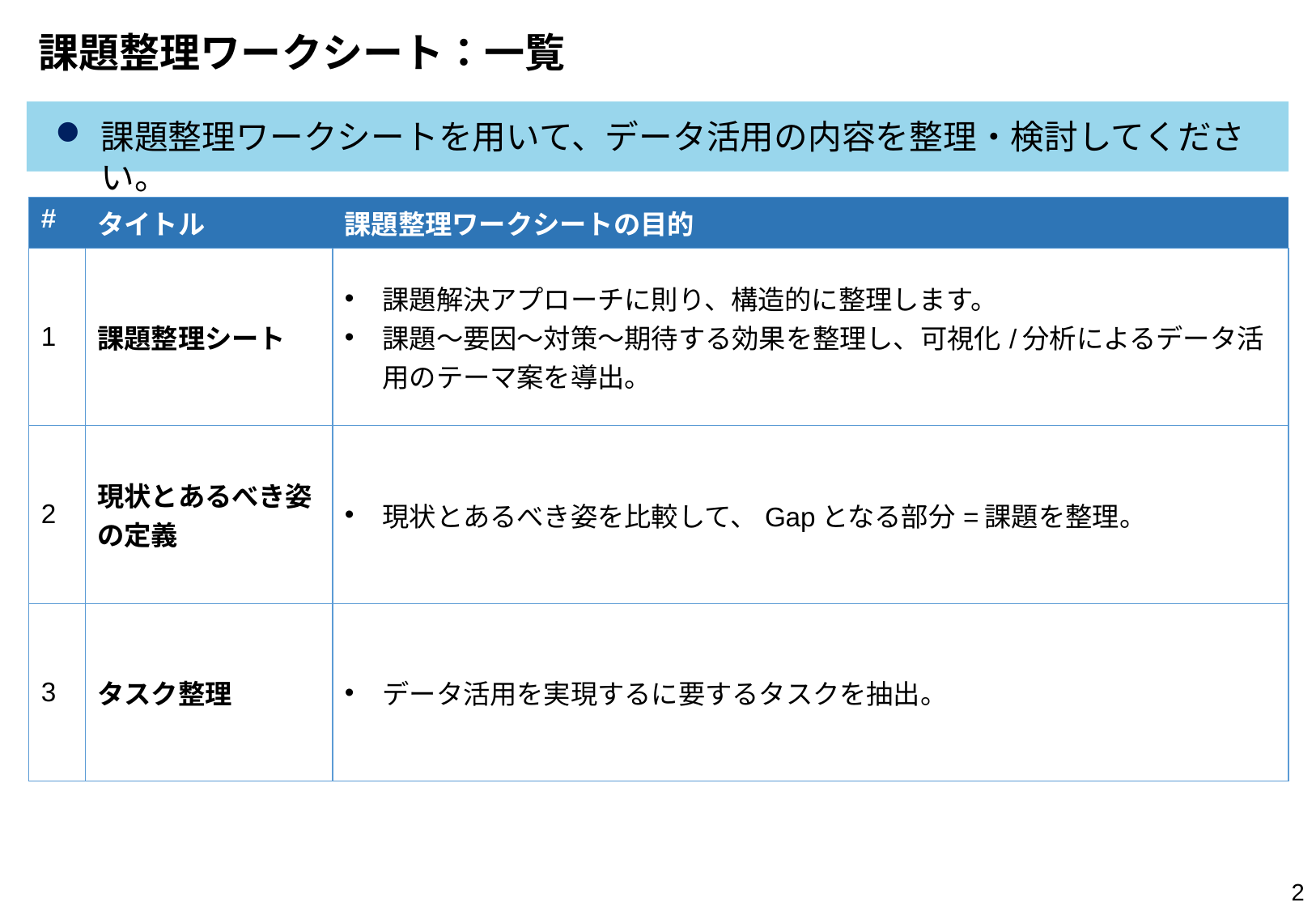

# 課題整理ワークシート：一覧
課題整理ワークシートを用いて、データ活用の内容を整理・検討してください。
| # | タイトル | 課題整理ワークシートの目的 |
| --- | --- | --- |
| 1 | 課題整理シート | 課題解決アプローチに則り、構造的に整理します。 課題～要因～対策～期待する効果を整理し、可視化/分析によるデータ活用のテーマ案を導出。 |
| 2 | 現状とあるべき姿の定義 | 現状とあるべき姿を比較して、Gapとなる部分=課題を整理。 |
| 3 | タスク整理 | データ活用を実現するに要するタスクを抽出。 |
2